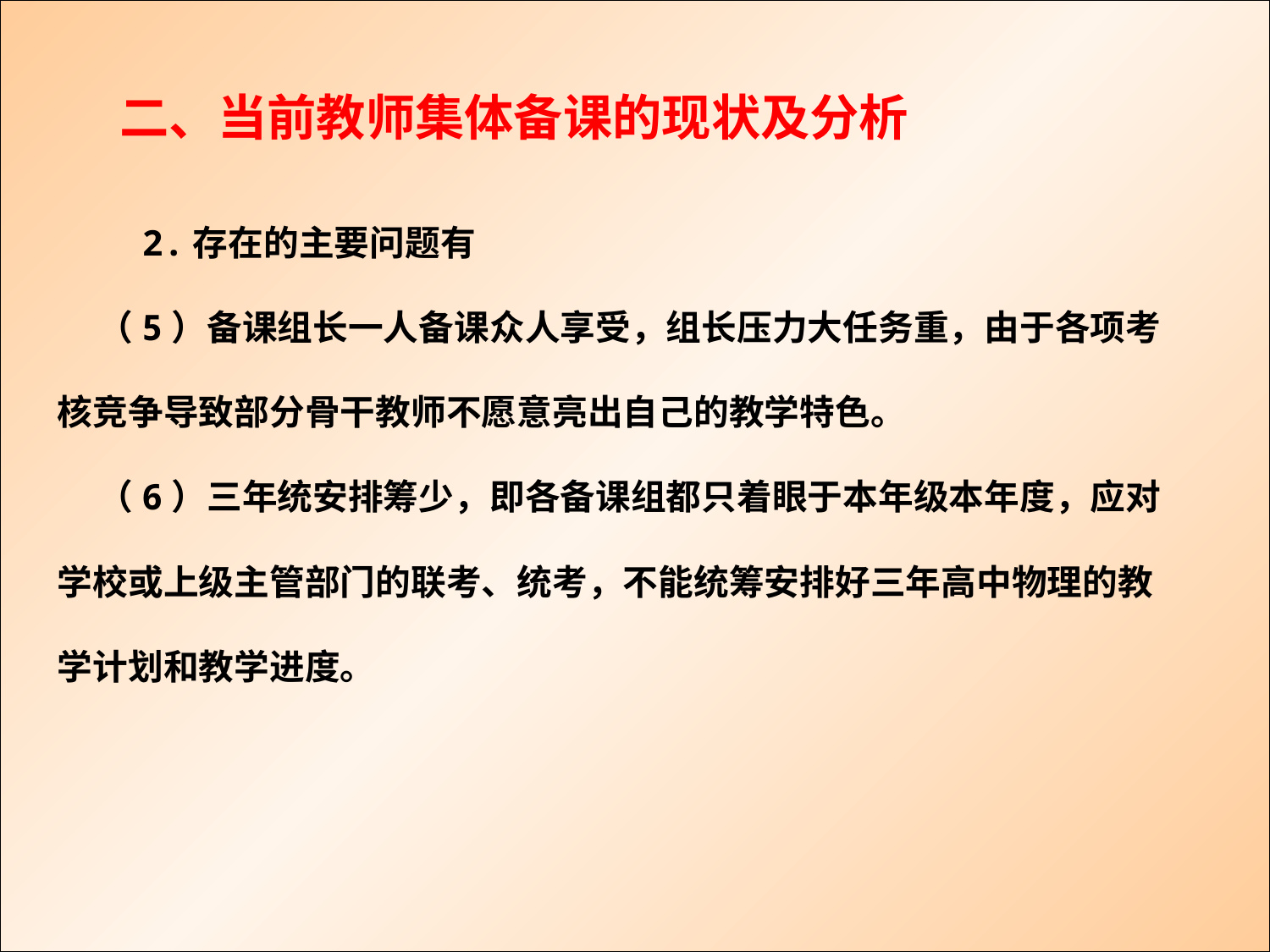

二、当前教师集体备课的现状及分析
    2.存在的主要问题有
    （5）备课组长一人备课众人享受，组长压力大任务重，由于各项考核竞争导致部分骨干教师不愿意亮出自己的教学特色。
    （6）三年统安排筹少，即各备课组都只着眼于本年级本年度，应对学校或上级主管部门的联考、统考，不能统筹安排好三年高中物理的教学计划和教学进度。